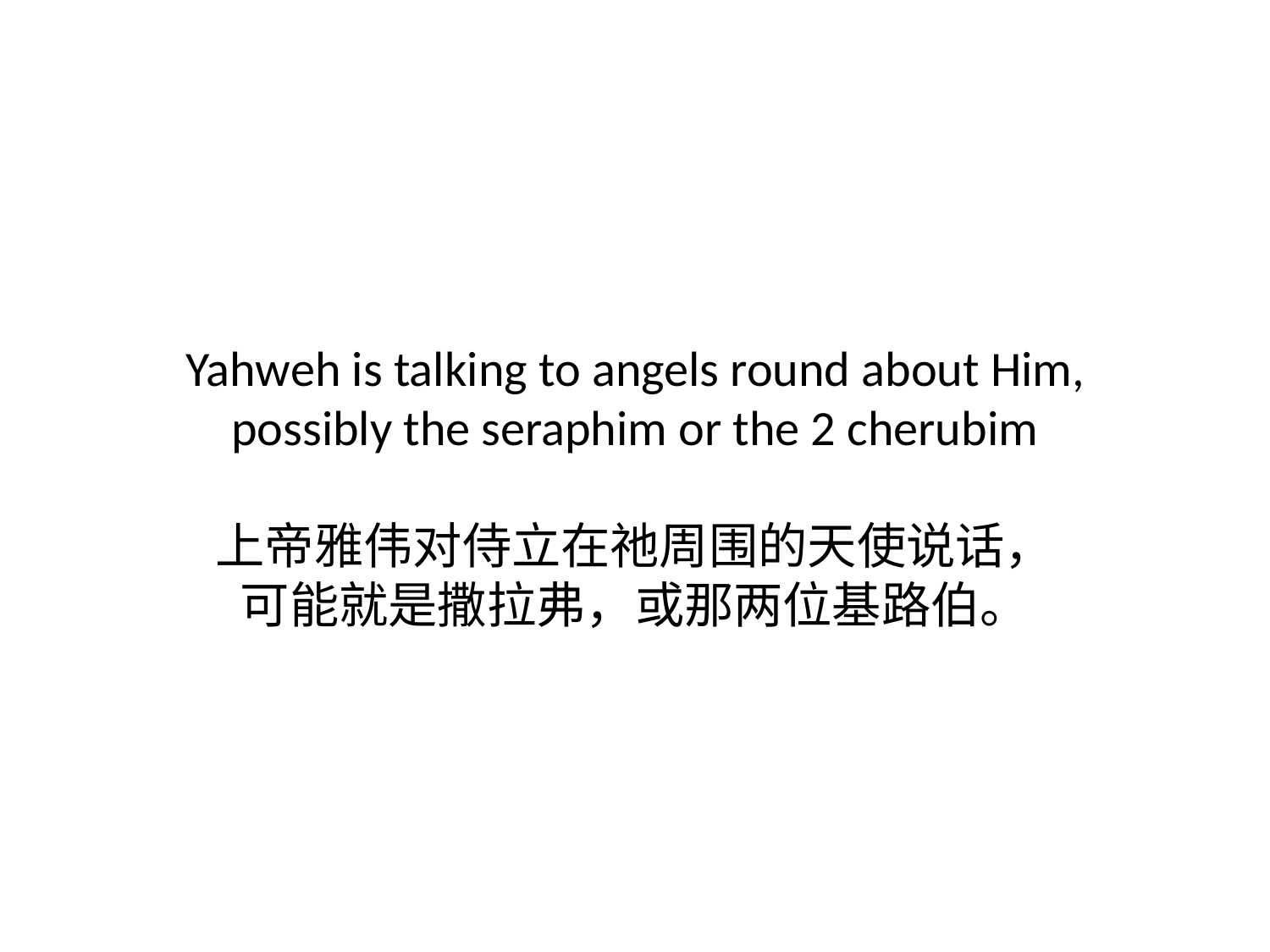

# Yahweh is talking to angels round about Him, possibly the seraphim or the 2 cherubim 上帝雅伟对侍立在祂周围的天使说话， 可能就是撒拉弗，或那两位基路伯。